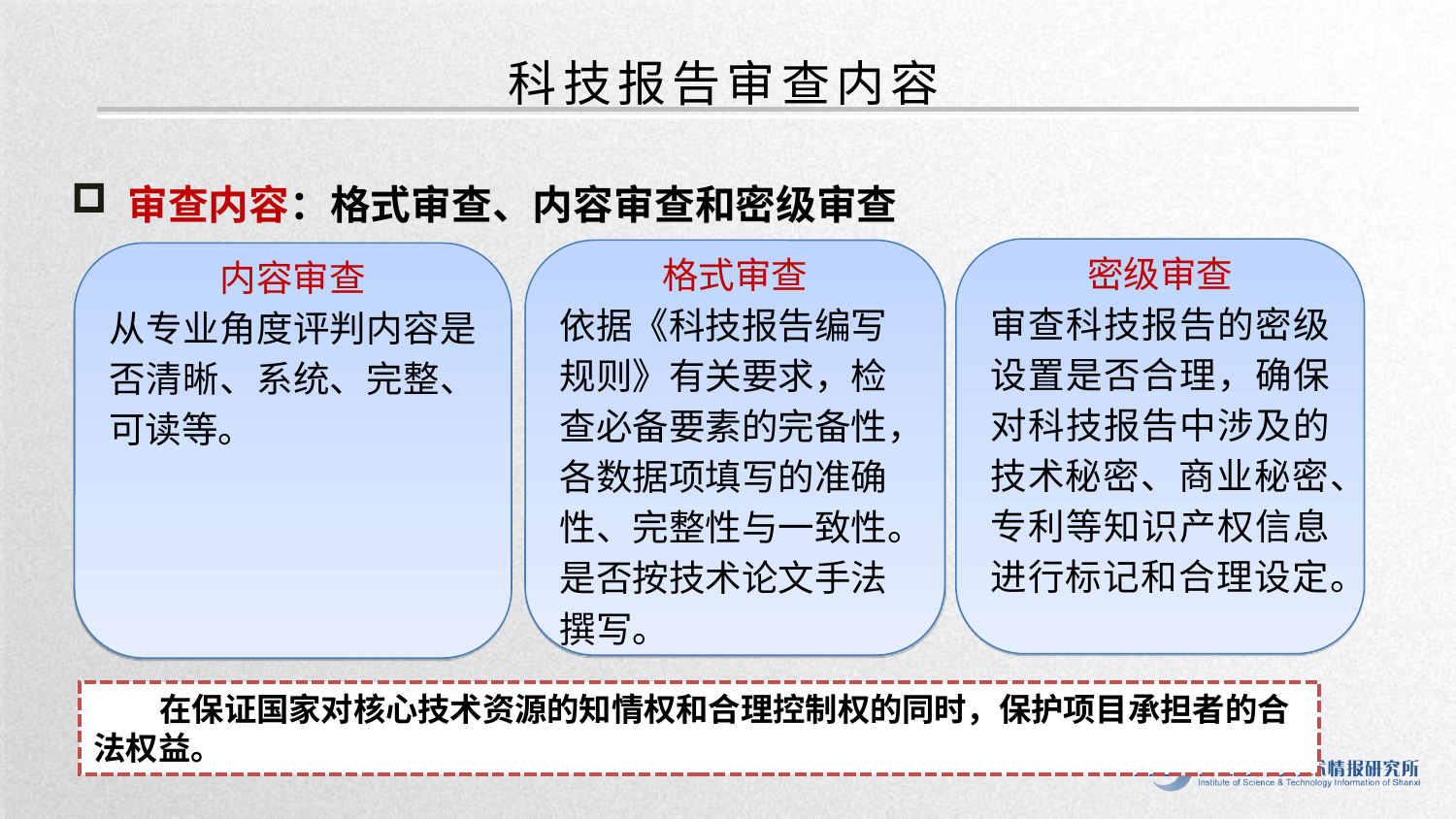

科技报告审查内容

 审查内容：格式审查、内容审查和密级审查
密级审查
审查科技报告的密级设置是否合理，确保对科技报告中涉及的技术秘密、商业秘密、专利等知识产权信息进行标记和合理设定。

格式审查
依据《科技报告编写规则》有关要求，检查必备要素的完备性，各数据项填写的准确性、完整性与一致性。是否按技术论文手法撰写。

内容审查
从专业角度评判内容是否清晰、系统、完整、可读等。

        在保证国家对核心技术资源的知情权和合理控制权的同时，保护项目承担者的合法权益。